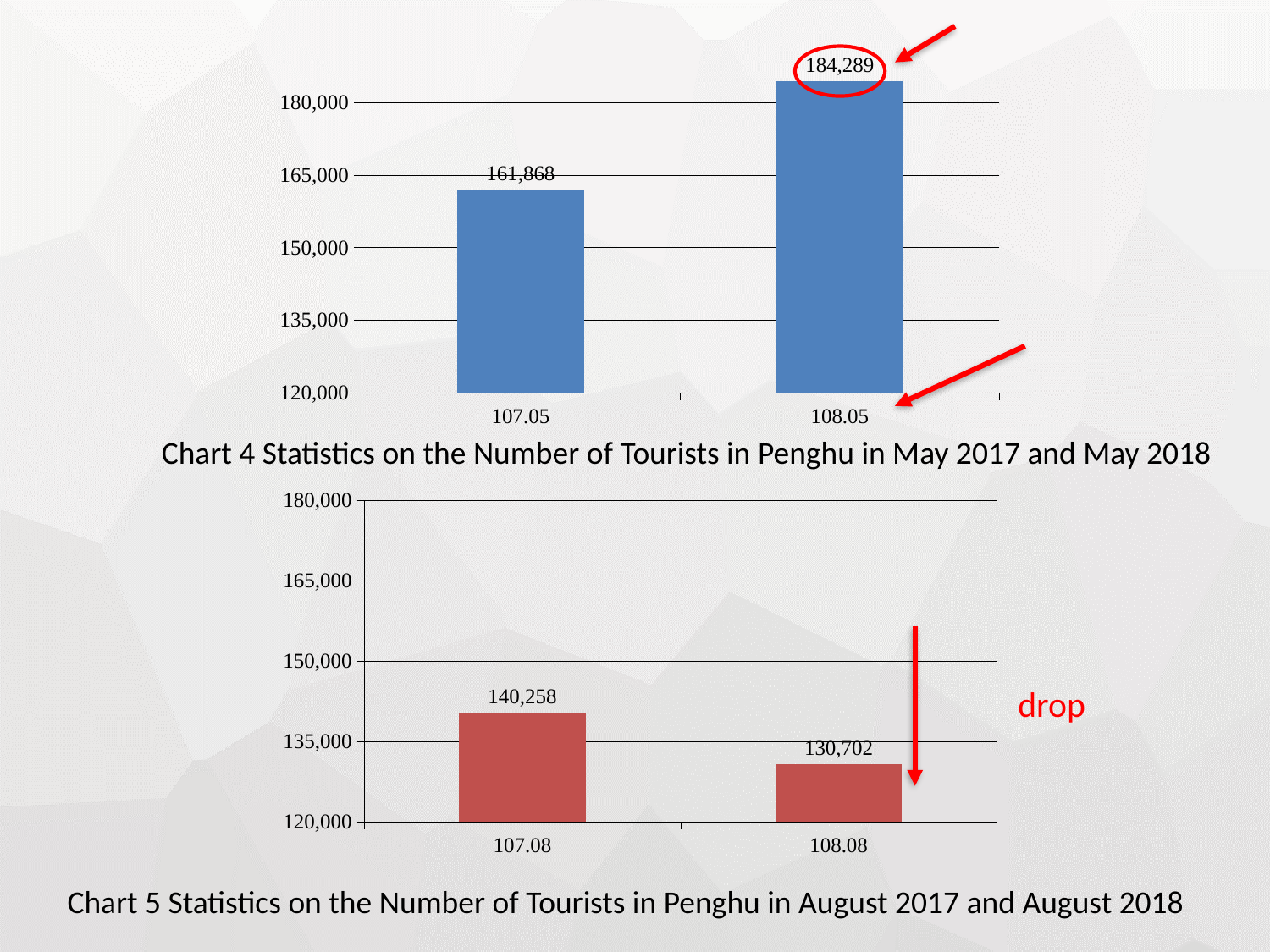

### Chart

| Category | 觀光人數 |
|---|---|
| 107.05 | 161868.0 |
| 108.05 | 184289.0 |
Chart 4 Statistics on the Number of Tourists in Penghu in May 2017 and May 2018

### Chart

| Category | 觀光人數 |
|---|---|
| 107.08 | 140258.0 |
| 108.08 | 130702.0 |
drop
Chart 5 Statistics on the Number of Tourists in Penghu in August 2017 and August 2018